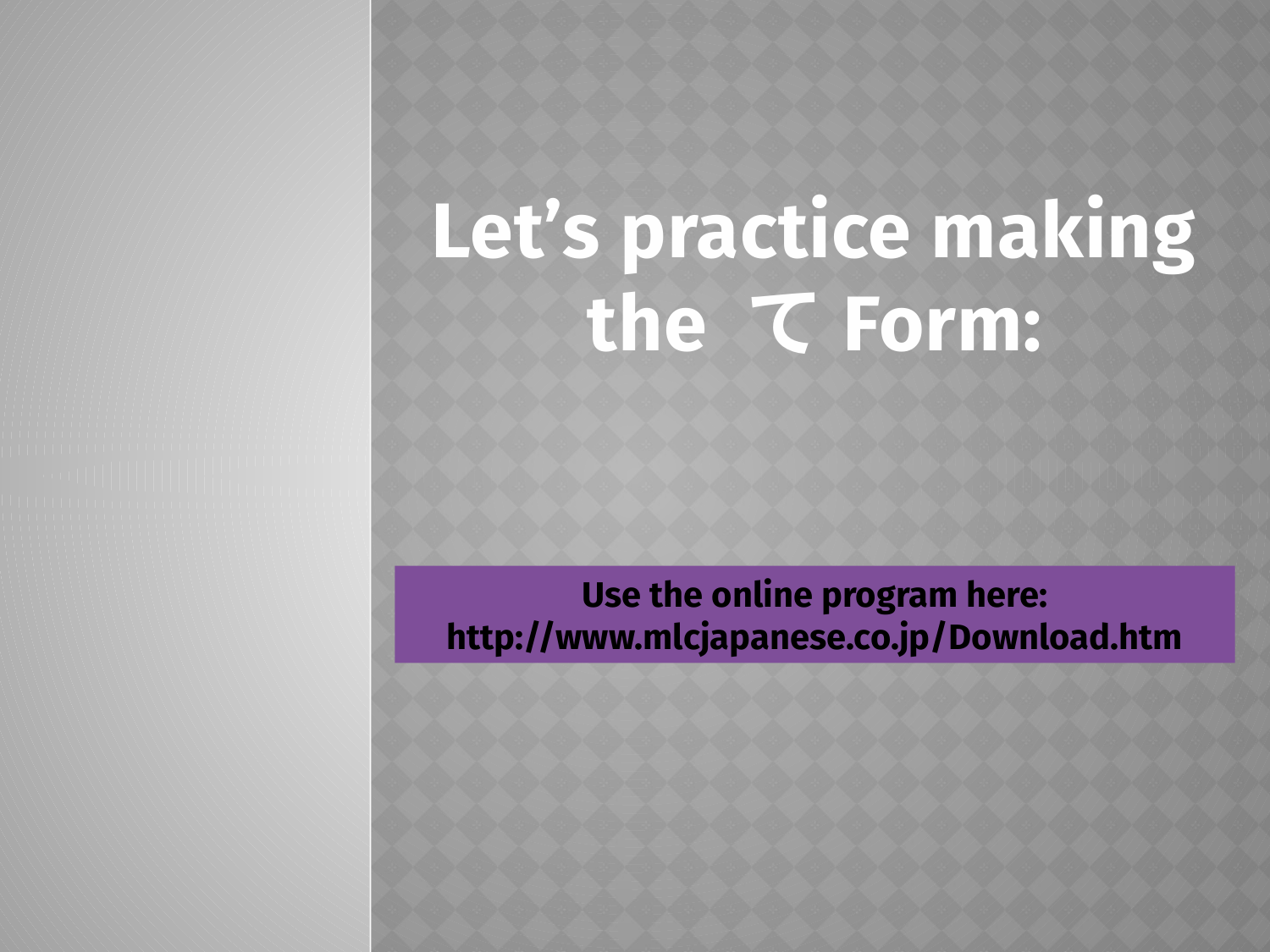

Let’s practice making the てForm:
#

Use the online program here:
http://www.mlcjapanese.co.jp/Download.htm